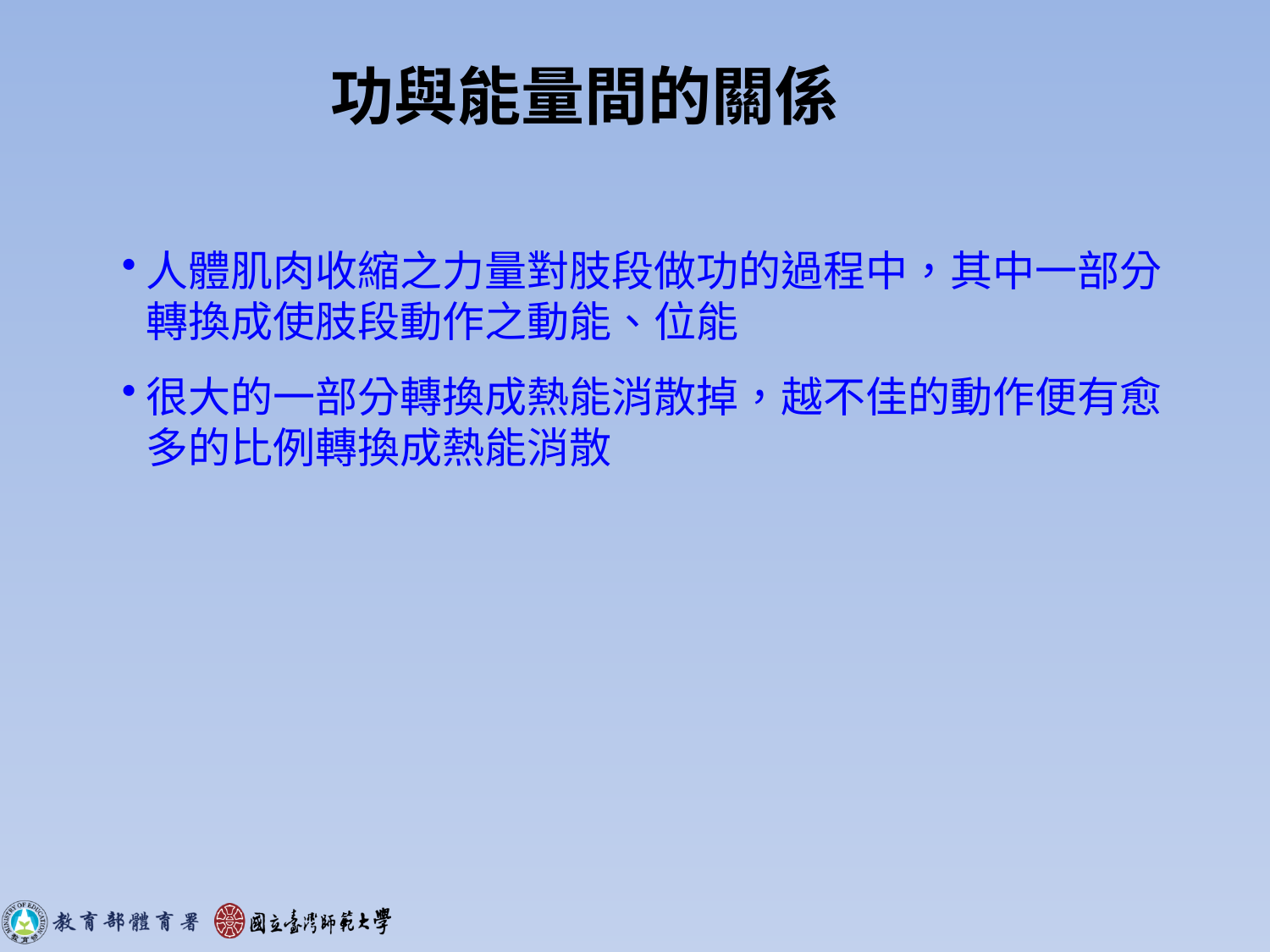

功與能量間的關係
人體肌肉收縮之力量對肢段做功的過程中，其中一部分轉換成使肢段動作之動能、位能
很大的一部分轉換成熱能消散掉，越不佳的動作便有愈多的比例轉換成熱能消散